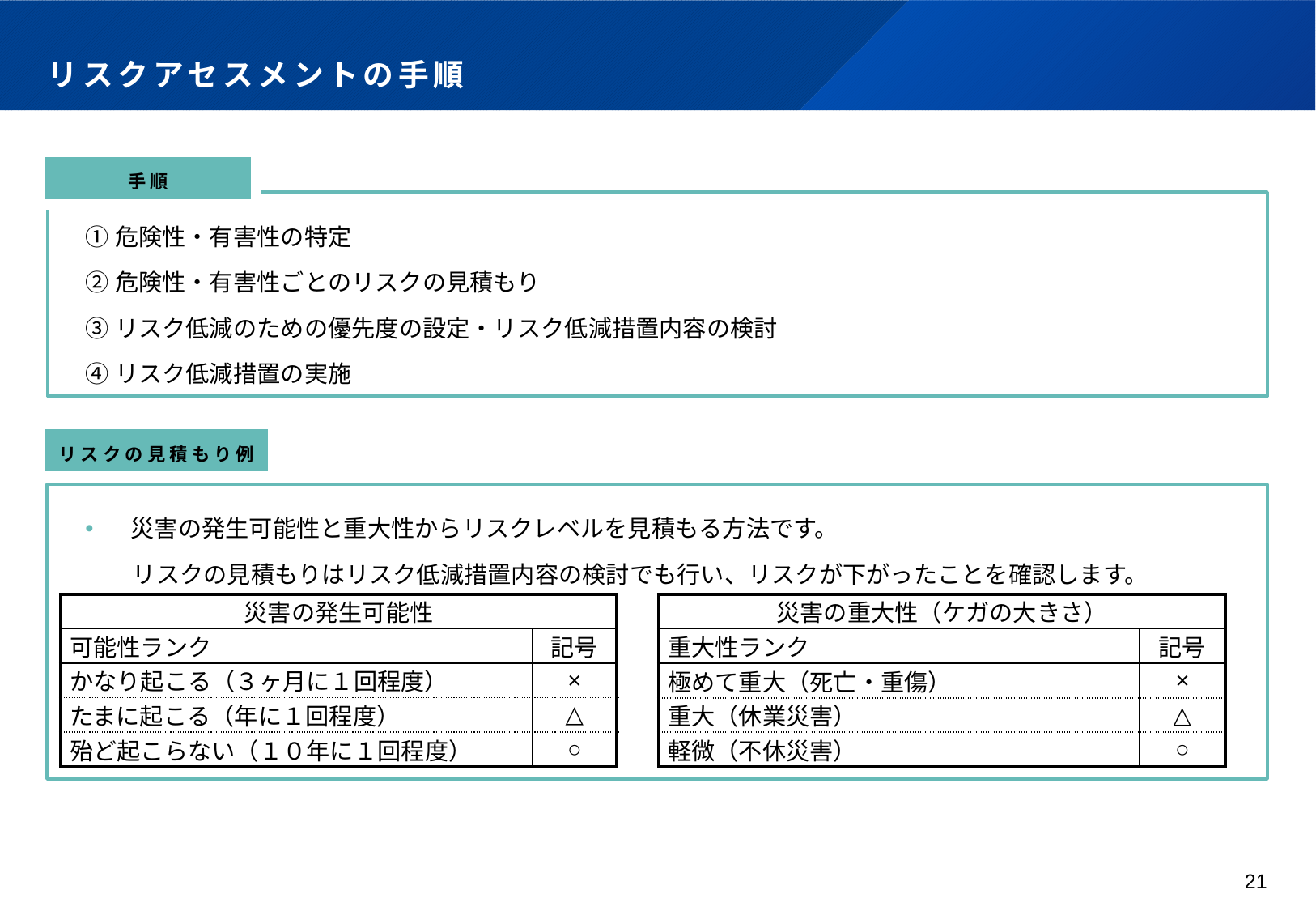

# リスクアセスメントの手順
手順
①危険性・有害性の特定
②危険性・有害性ごとのリスクの見積もり
③リスク低減のための優先度の設定・リスク低減措置内容の検討
④リスク低減措置の実施
リスクの見積もり例
災害の発生可能性と重大性からリスクレベルを見積もる方法です。
　　リスクの見積もりはリスク低減措置内容の検討でも行い、リスクが下がったことを確認します。
| 災害の発生可能性 |  |
| --- | --- |
| 可能性ランク | 記号 |
| かなり起こる（３ヶ月に１回程度） | × |
| たまに起こる（年に１回程度） | △ |
| 殆ど起こらない（１０年に１回程度） | ○ |
| 災害の重大性（ケガの大きさ） |  |
| --- | --- |
| 重大性ランク | 記号 |
| 極めて重大（死亡・重傷） | × |
| 重大（休業災害） | △ |
| 軽微（不休災害） | ○ |
21